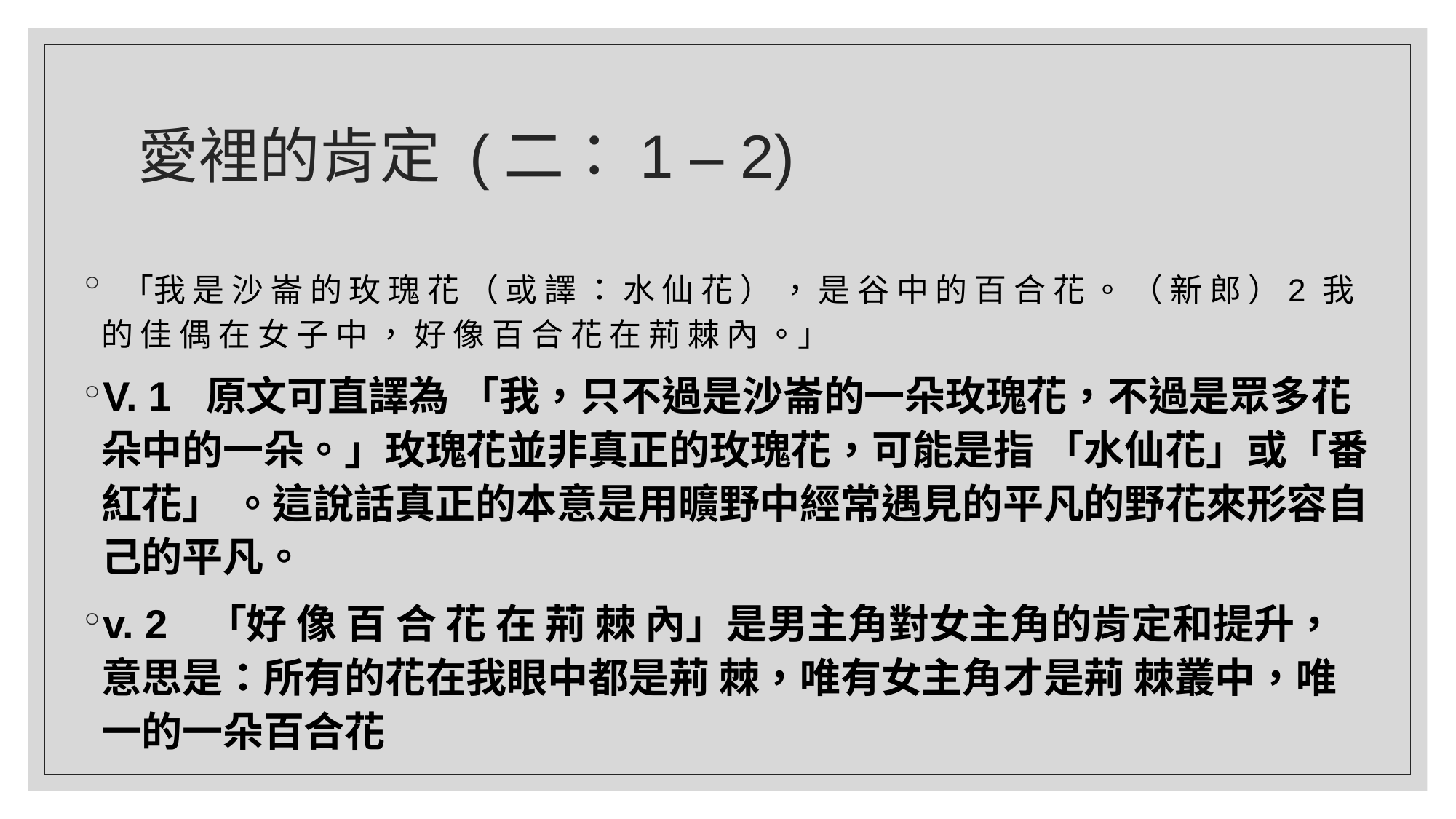

# 愛裡的肯定 (二：1 – 2)
 「我 是 沙 崙 的 玫 瑰 花 （ 或 譯 ： 水 仙 花 ） ， 是 谷 中 的 百 合 花 。 （ 新 郎 ）2 我 的 佳 偶 在 女 子 中 ， 好 像 百 合 花 在 荊 棘 內 。」
V. 1	原文可直譯為 「我，只不過是沙崙的一朵玫瑰花，不過是眾多花朵中的一朵。」玫瑰花並非真正的玫瑰花，可能是指 「水仙花」或「番紅花」 。這說話真正的本意是用曠野中經常遇見的平凡的野花來形容自己的平凡。
v. 2	「好 像 百 合 花 在 荊 棘 內」是男主角對女主角的肯定和提升，意思是：所有的花在我眼中都是荊 棘，唯有女主角才是荊 棘叢中，唯一的一朵百合花